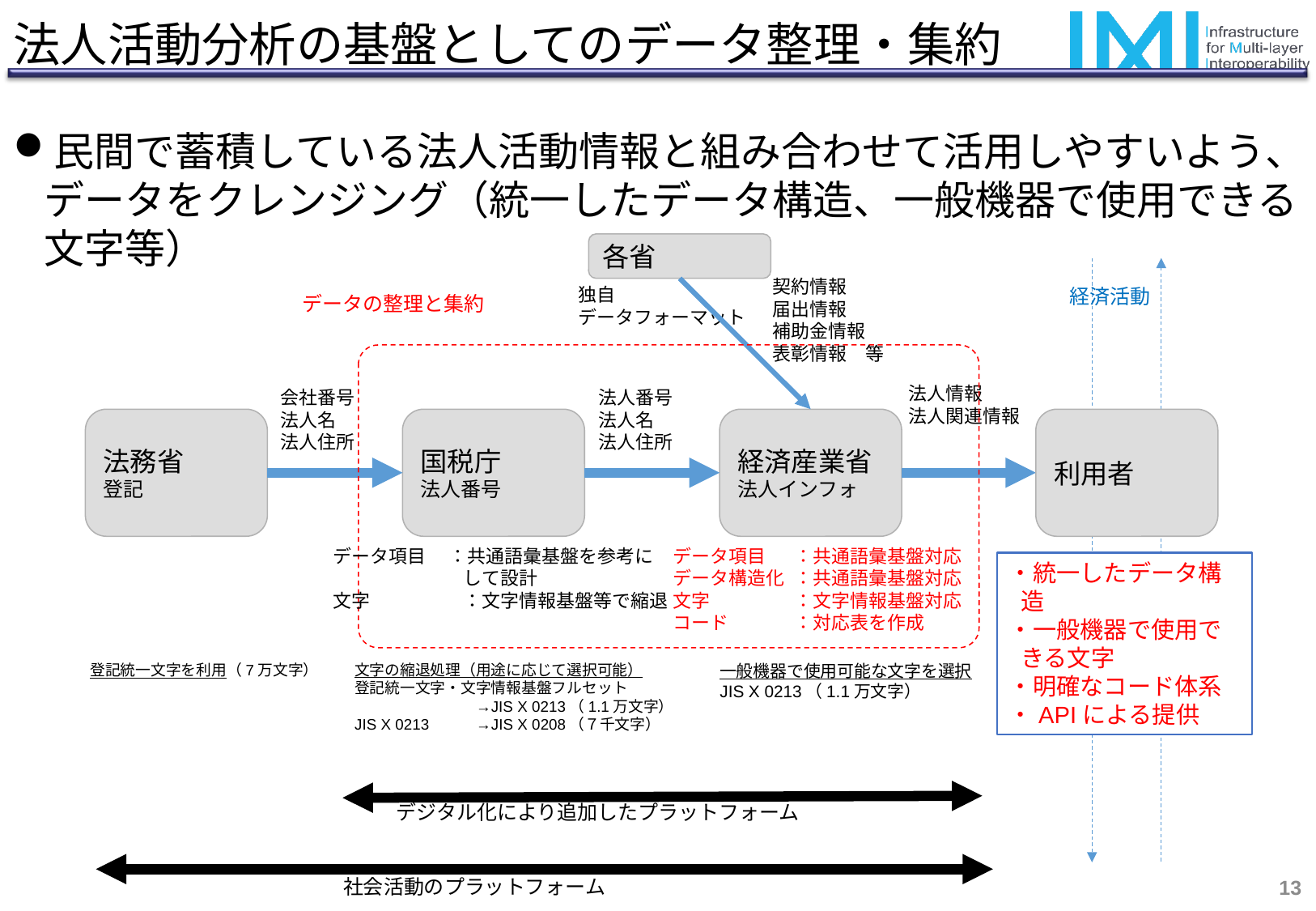

# 法人活動分析の基盤としてのデータ整理・集約
民間で蓄積している法人活動情報と組み合わせて活用しやすいよう、データをクレンジング（統一したデータ構造、一般機器で使用できる文字等）
各省
契約情報
届出情報
補助金情報
表彰情報　等
独自
データフォーマット
経済活動
データの整理と集約

法人情報
法人関連情報
会社番号
法人名
法人住所
法人番号
法人名
法人住所
法務省
登記
国税庁
法人番号
経済産業省
法人インフォ
利用者
データ項目　 	：共通語彙基盤対応
データ構造化	：共通語彙基盤対応
文字	：文字情報基盤対応
コード	：対応表を作成
データ項目　 ：共通語彙基盤を参考にして設計
文字　　　　　：文字情報基盤等で縮退
・統一したデータ構造
・一般機器で使用できる文字
・明確なコード体系
・APIによる提供
文字の縮退処理（用途に応じて選択可能）
登記統一文字・文字情報基盤フルセット
	→JIS X 0213（1.1万文字）
JIS X 0213	→JIS X 0208（７千文字）
一般機器で使用可能な文字を選択
JIS X 0213（1.1万文字）

登記統一文字を利用（7万文字）
デジタル化により追加したプラットフォーム
13
社会活動のプラットフォーム